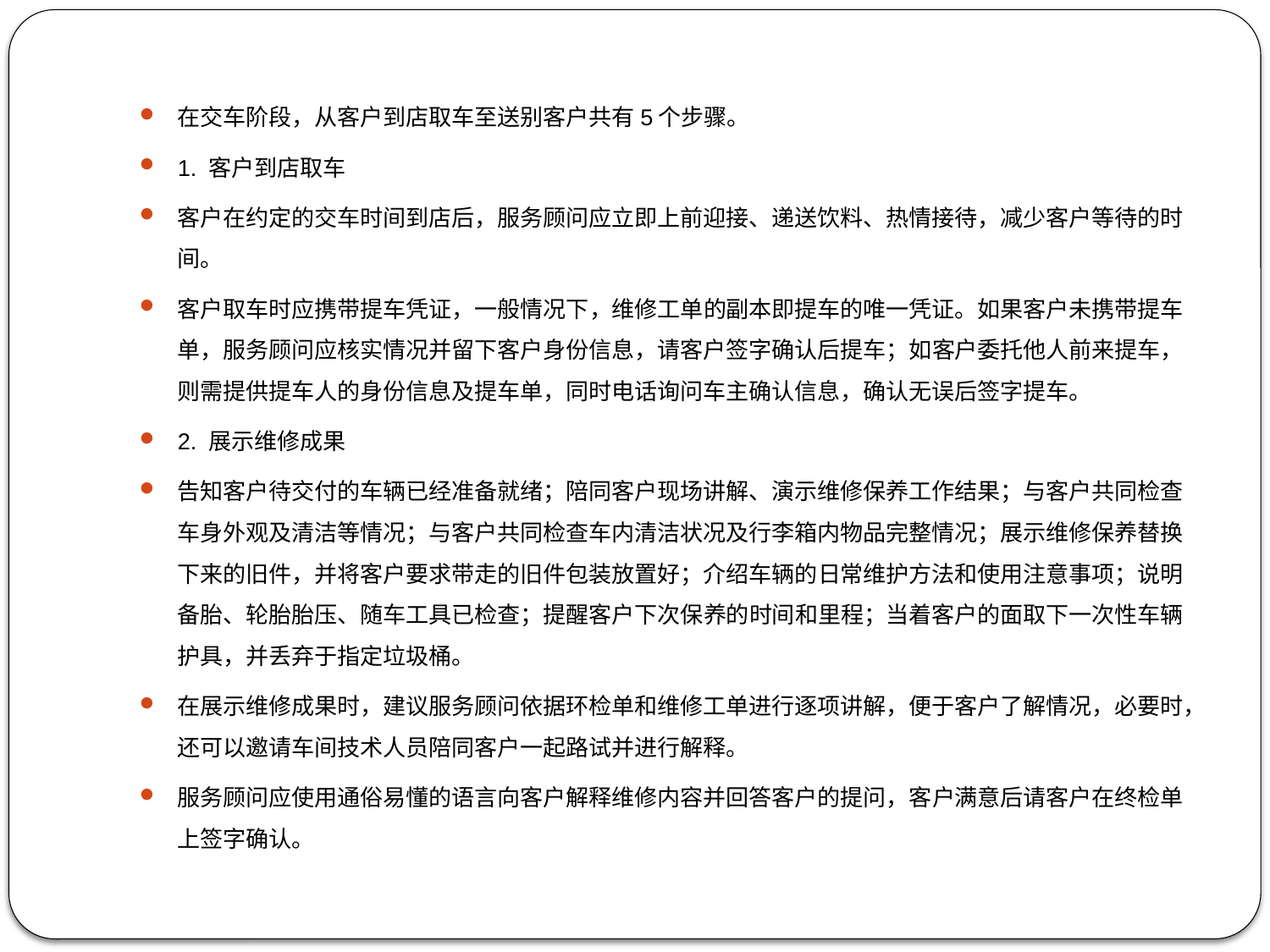

在交车阶段，从客户到店取车至送别客户共有5个步骤。
1. 客户到店取车
客户在约定的交车时间到店后，服务顾问应立即上前迎接、递送饮料、热情接待，减少客户等待的时间。
客户取车时应携带提车凭证，一般情况下，维修工单的副本即提车的唯一凭证。如果客户未携带提车单，服务顾问应核实情况并留下客户身份信息，请客户签字确认后提车；如客户委托他人前来提车，则需提供提车人的身份信息及提车单，同时电话询问车主确认信息，确认无误后签字提车。
2. 展示维修成果
告知客户待交付的车辆已经准备就绪；陪同客户现场讲解、演示维修保养工作结果；与客户共同检查车身外观及清洁等情况；与客户共同检查车内清洁状况及行李箱内物品完整情况；展示维修保养替换下来的旧件，并将客户要求带走的旧件包装放置好；介绍车辆的日常维护方法和使用注意事项；说明备胎、轮胎胎压、随车工具已检查；提醒客户下次保养的时间和里程；当着客户的面取下一次性车辆护具，并丢弃于指定垃圾桶。
在展示维修成果时，建议服务顾问依据环检单和维修工单进行逐项讲解，便于客户了解情况，必要时，还可以邀请车间技术人员陪同客户一起路试并进行解释。
服务顾问应使用通俗易懂的语言向客户解释维修内容并回答客户的提问，客户满意后请客户在终检单上签字确认。